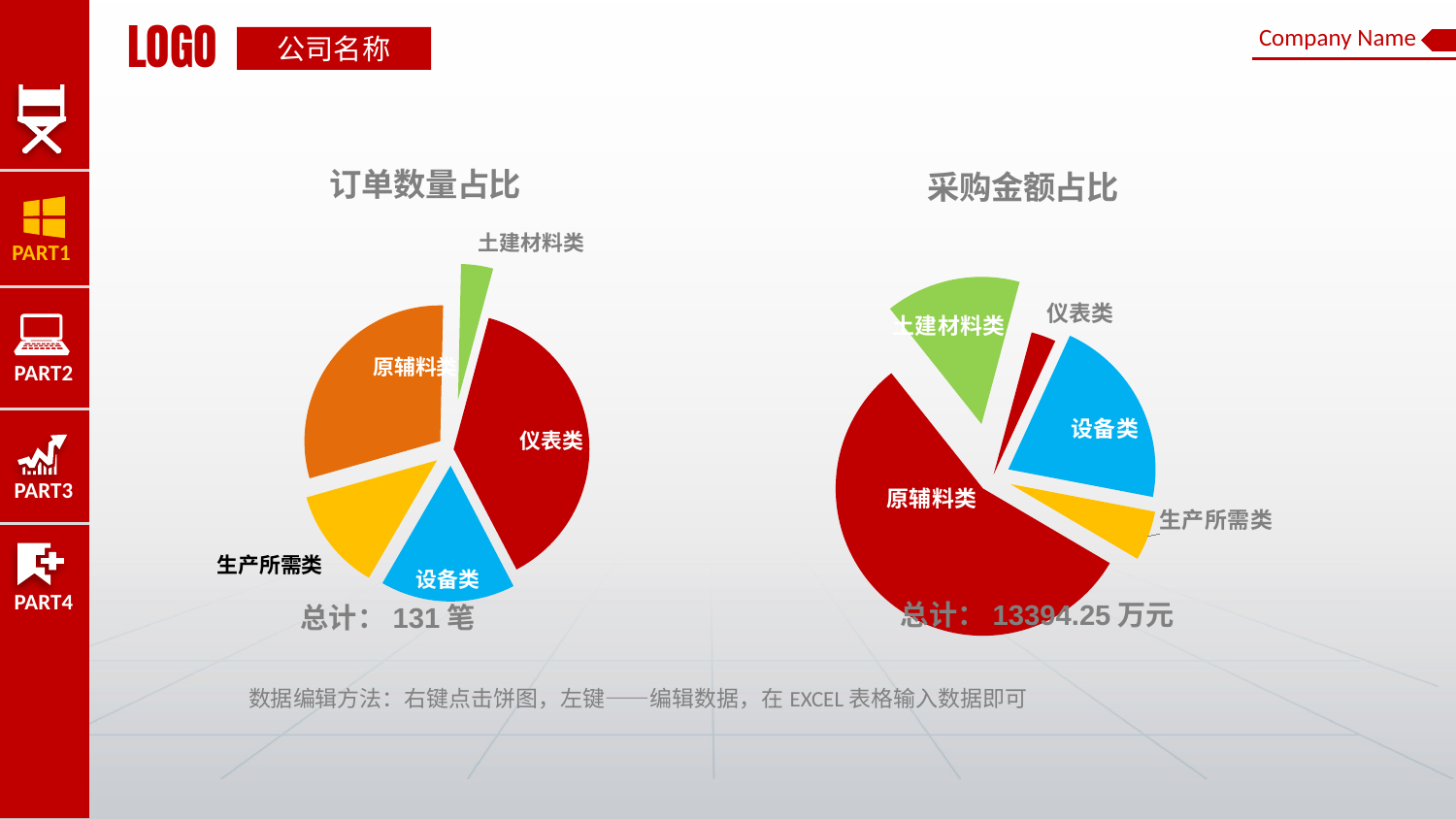

PART1

PART2

PART3

PART4
LOGO
Company Name

公司名称

### Chart:

| Category | 订单数量占比 |
|---|---|
| 仪表类 | 50.0 |
| 设备类 | 21.0 |
| 生产所需类 | 16.0 |
| 原辅料类 | 39.0 |
| 土建材料类 | 5.0 |

### Chart:

| Category | 采购金额占比 |
|---|---|
| 仪表类 | 363.55 |
| 设备类 | 2829.62 |
| 生产所需类 | 730.69 |
| 原辅料类 | 7482.69 |
| 土建材料类 | 1987.7 |
总计：13394.25万元
总计：131笔
数据编辑方法：右键点击饼图，左键——编辑数据，在EXCEL表格输入数据即可